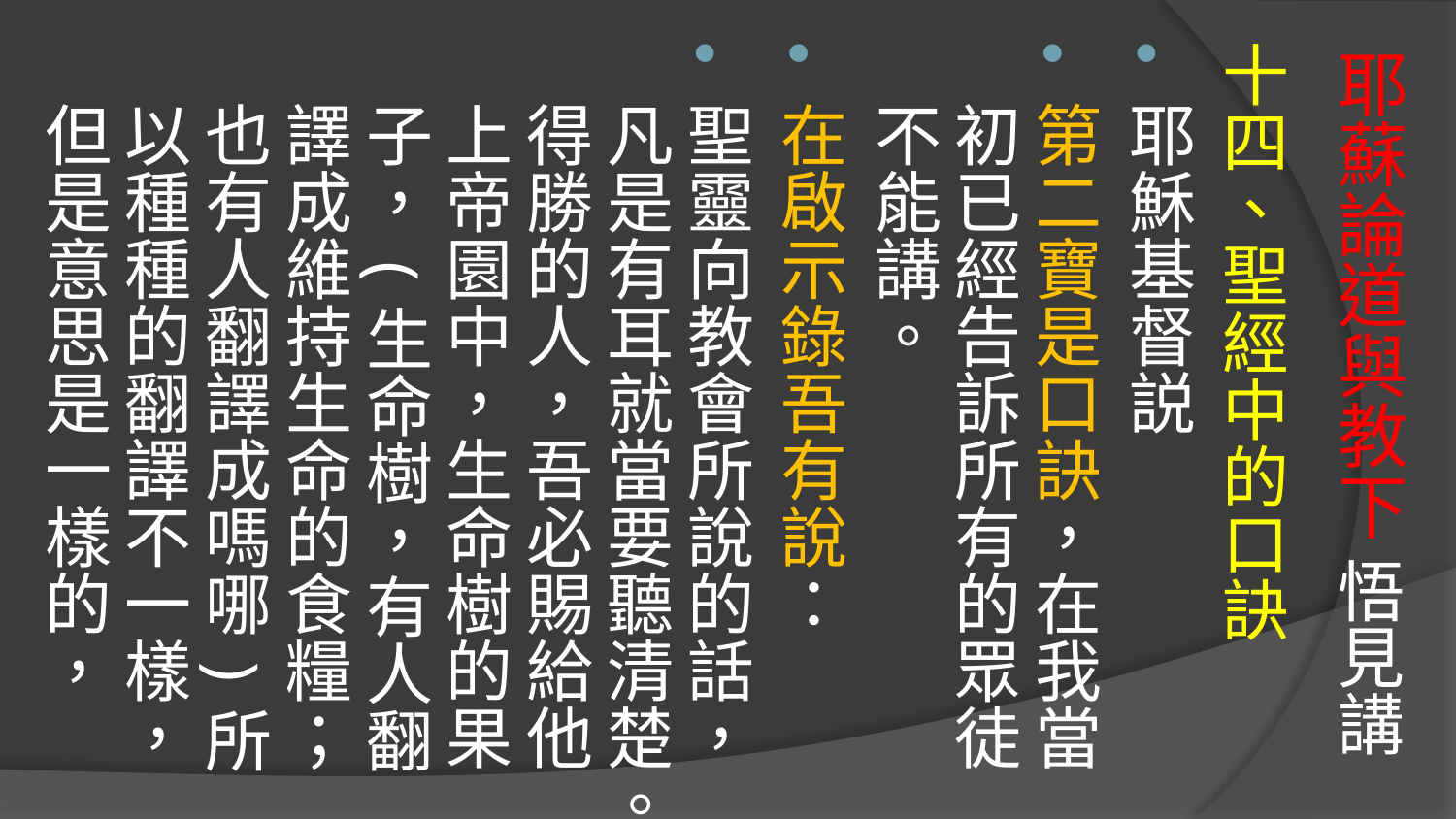

# 耶蘇論道與教下 悟見講
十四、聖經中的口訣
耶穌基督説
第二寶是口訣，在我當初已經告訴所有的眾徒不能講。
在啟示錄吾有說：
聖靈向教會所說的話，凡是有耳就當要聽清楚。得勝的人，吾必賜給他上帝園中，生命樹的果子，(生命樹，有人翻譯成維持生命的食糧；也有人翻譯成嗎哪)所以種種的翻譯不一樣，但是意思是一樣的，